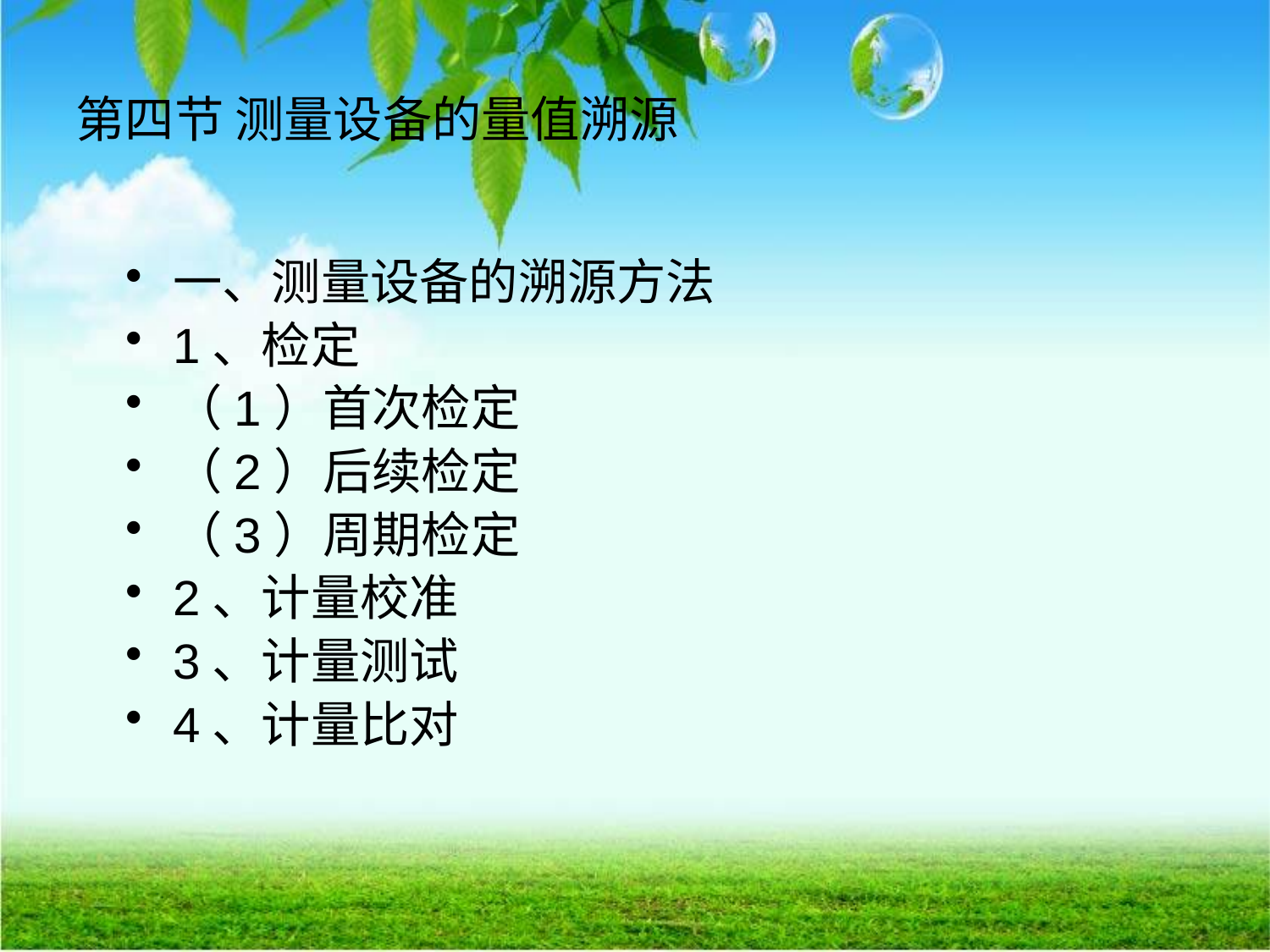

# 第四节 测量设备的量值溯源
一、测量设备的溯源方法
1、检定
（1）首次检定
（2）后续检定
（3）周期检定
2、计量校准
3、计量测试
4、计量比对